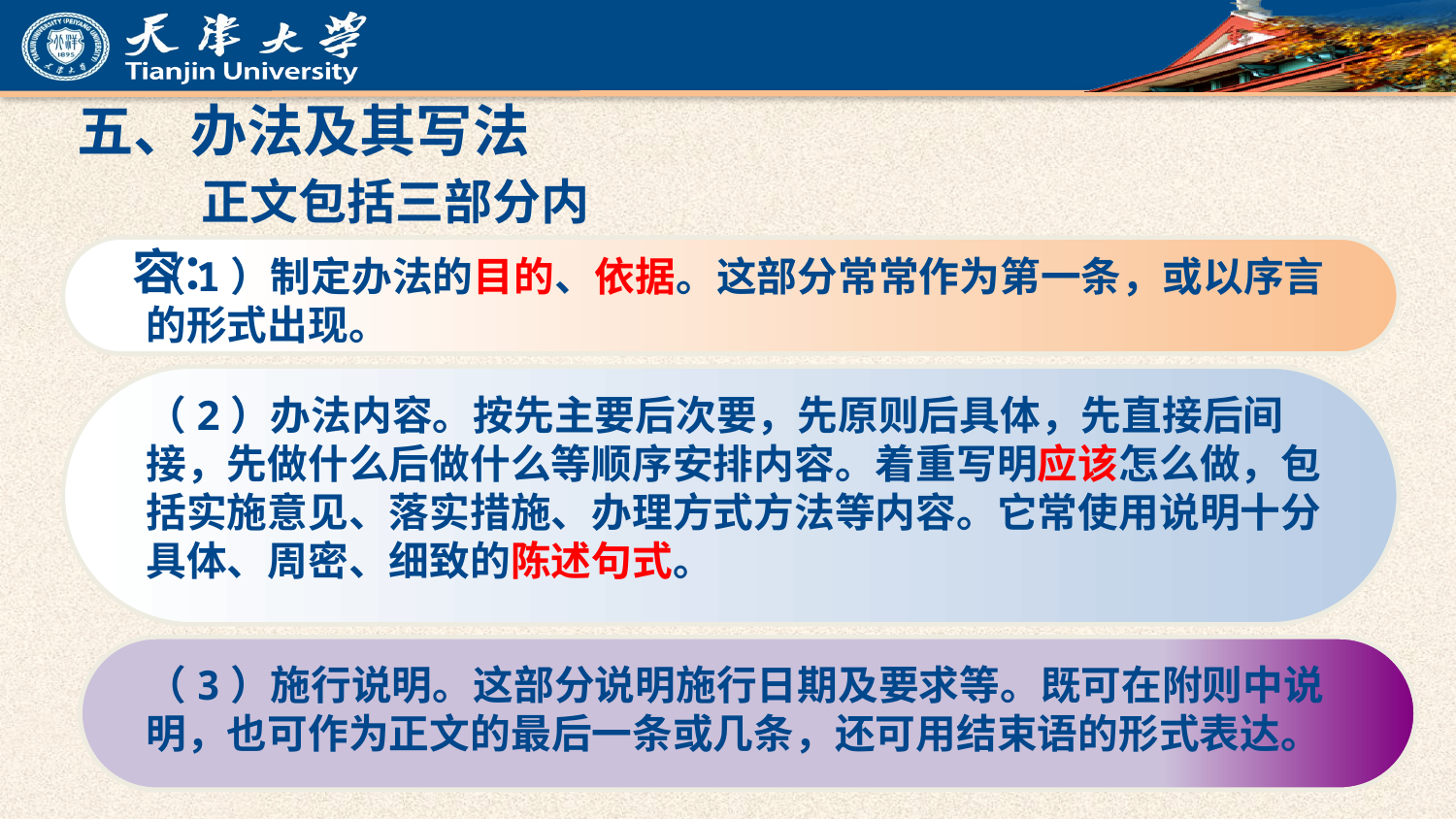

五、办法及其写法
正文包括三部分内容：

（1）制定办法的目的、依据。这部分常常作为第一条，或以序言的形式出现。

（2）办法内容。按先主要后次要，先原则后具体，先直接后间接，先做什么后做什么等顺序安排内容。着重写明应该怎么做，包括实施意见、落实措施、办理方式方法等内容。它常使用说明十分具体、周密、细致的陈述句式。

（3）施行说明。这部分说明施行日期及要求等。既可在附则中说明，也可作为正文的最后一条或几条，还可用结束语的形式表达。